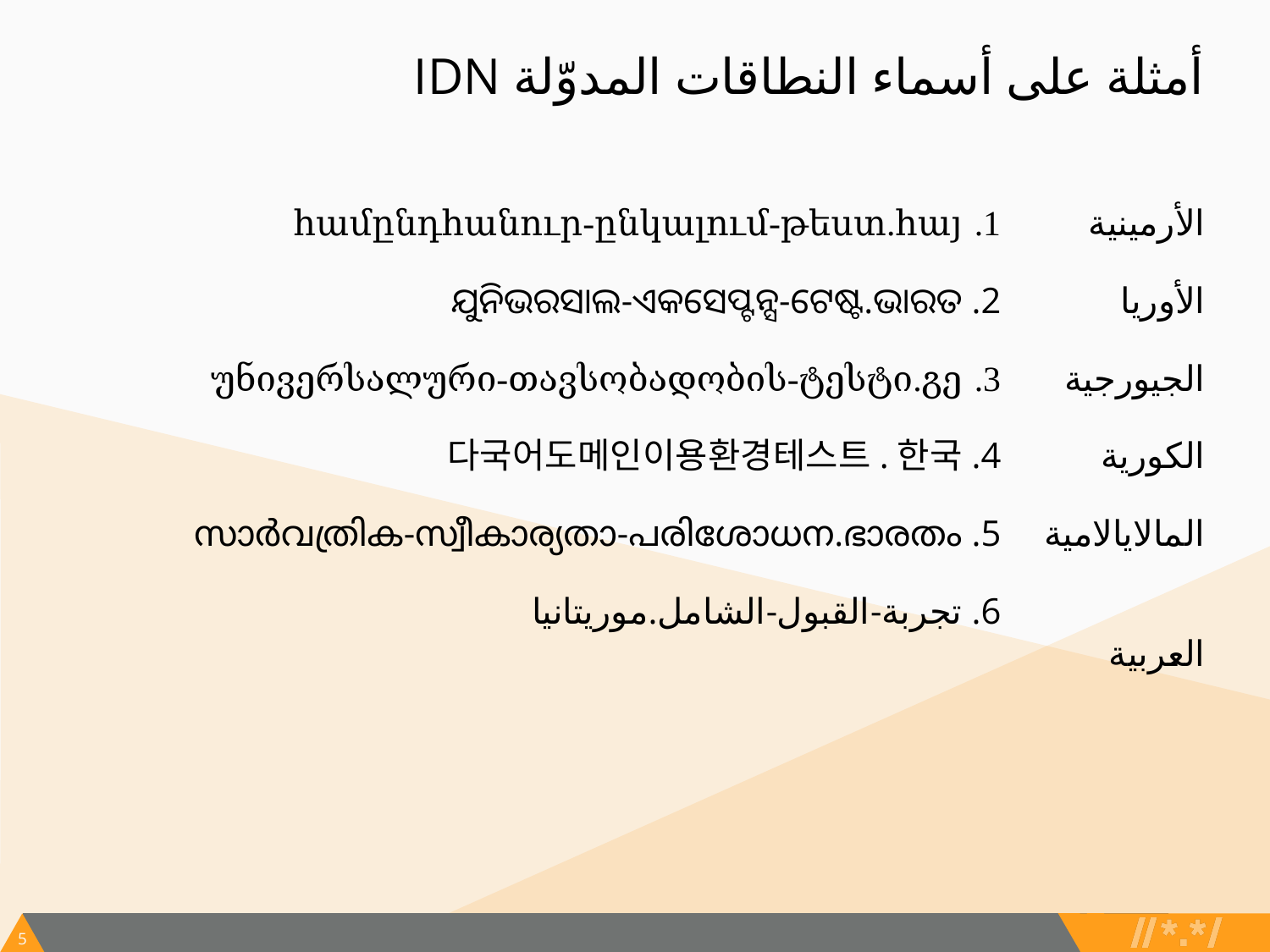

# أمثلة على أسماء النطاقات المدوّلة IDN
համընդհանուր-ընկալում-թեստ.հայ
ଯୁନିଭରସାଲ-ଏକସେପ୍ଟନ୍ସ-ଟେଷ୍ଟ.ଭାରତ
უნივერსალური-თავსობადობის-ტესტი.გე
다국어도메인이용환경테스트.한국
സാർവത്രിക-സ്വീകാര്യതാ-പരിശോധന.ഭാരതം
تجربة-القبول-الشامل.موريتانيا

الأرمينية
الأوريا
الجيورجية
الكورية
المالايالامية
العربية